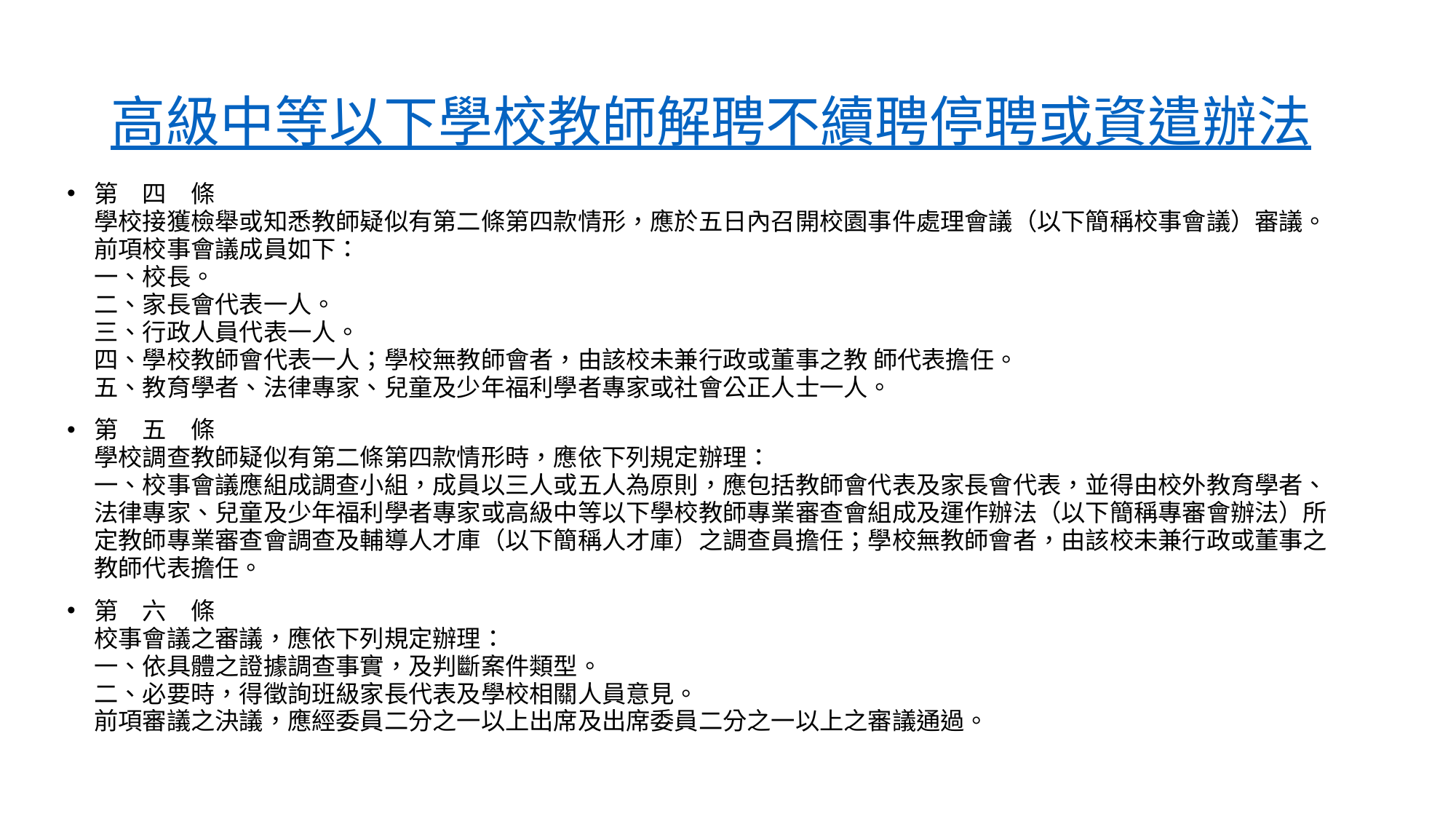

# 高級中等以下學校教師解聘不續聘停聘或資遣辦法
第　四　條　　
學校接獲檢舉或知悉教師疑似有第二條第四款情形，應於五日內召開校園事件處理會議（以下簡稱校事會議）審議。
前項校事會議成員如下：
一、校長。
二、家長會代表一人。
三、行政人員代表一人。
四、學校教師會代表一人；學校無教師會者，由該校未兼行政或董事之教 師代表擔任。
五、教育學者、法律專家、兒童及少年福利學者專家或社會公正人士一人。
第　五　條　　
學校調查教師疑似有第二條第四款情形時，應依下列規定辦理：
一、校事會議應組成調查小組，成員以三人或五人為原則，應包括教師會代表及家長會代表，並得由校外教育學者、法律專家、兒童及少年福利學者專家或高級中等以下學校教師專業審查會組成及運作辦法（以下簡稱專審會辦法）所定教師專業審查會調查及輔導人才庫（以下簡稱人才庫）之調查員擔任；學校無教師會者，由該校未兼行政或董事之教師代表擔任。
第　六　條　　
校事會議之審議，應依下列規定辦理：
一、依具體之證據調查事實，及判斷案件類型。
二、必要時，得徵詢班級家長代表及學校相關人員意見。
前項審議之決議，應經委員二分之一以上出席及出席委員二分之一以上之審議通過。